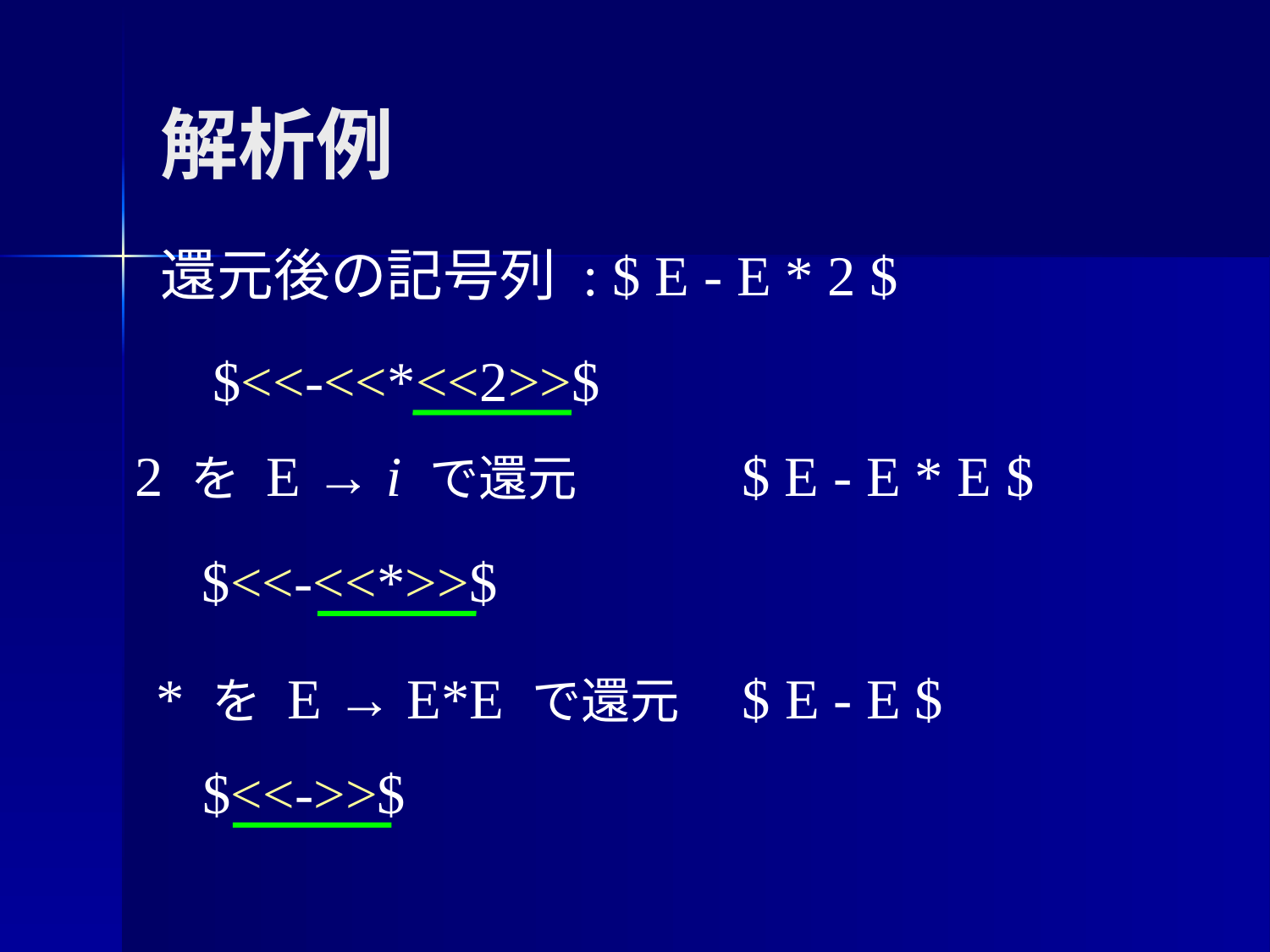

# 解析例
還元後の記号列 : $ E - E * 2 $
$<<-<<*<<2>>$

2 を E → i で還元
$ E - E * E $
$<<-<<*>>$

* を E → E*E で還元
$ E - E $
$<<->>$